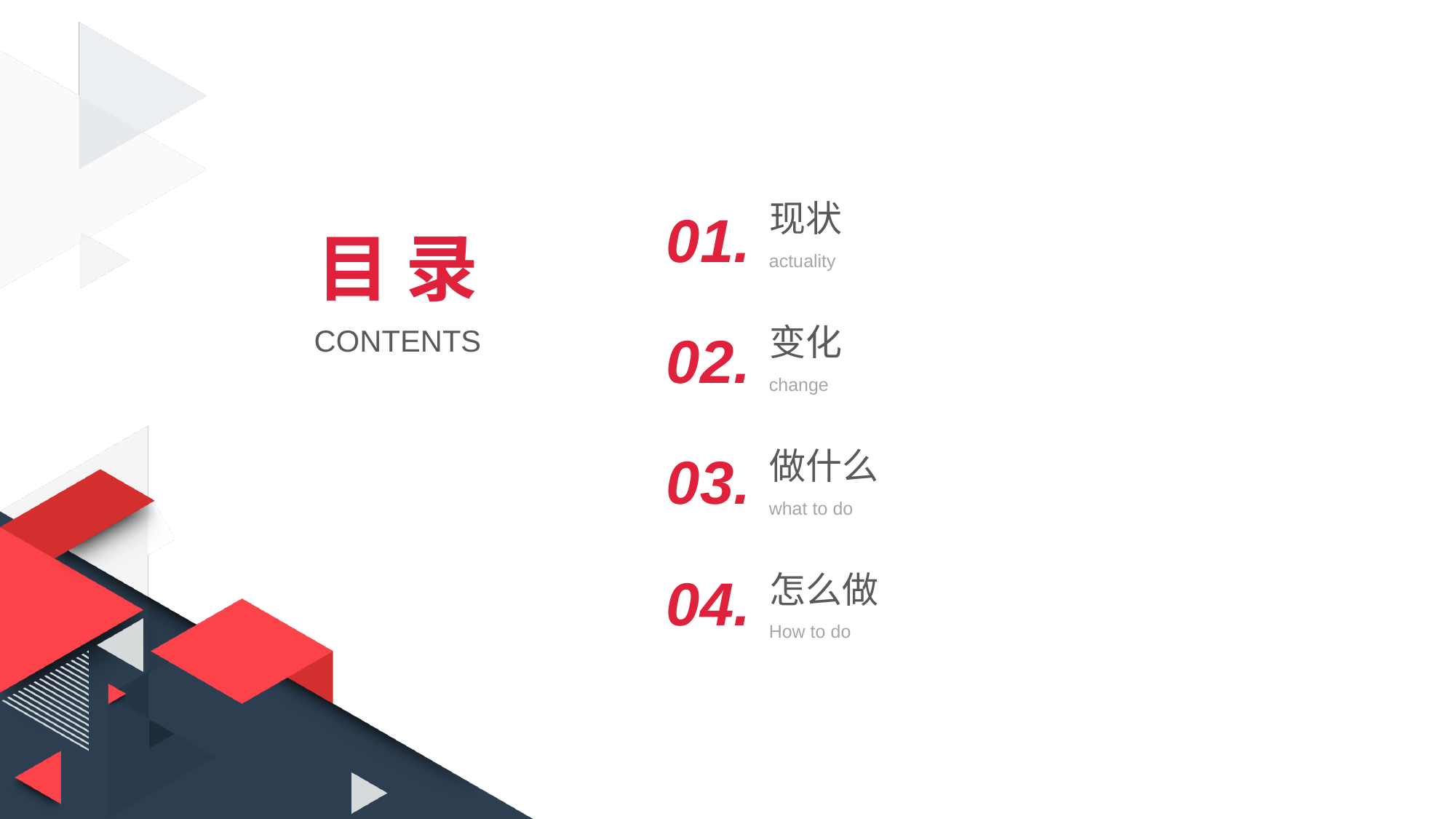

现状
actuality
01.
目 录
变化
change
CONTENTS
02.
做什么
what to do
03.
04.
怎么做
How to do